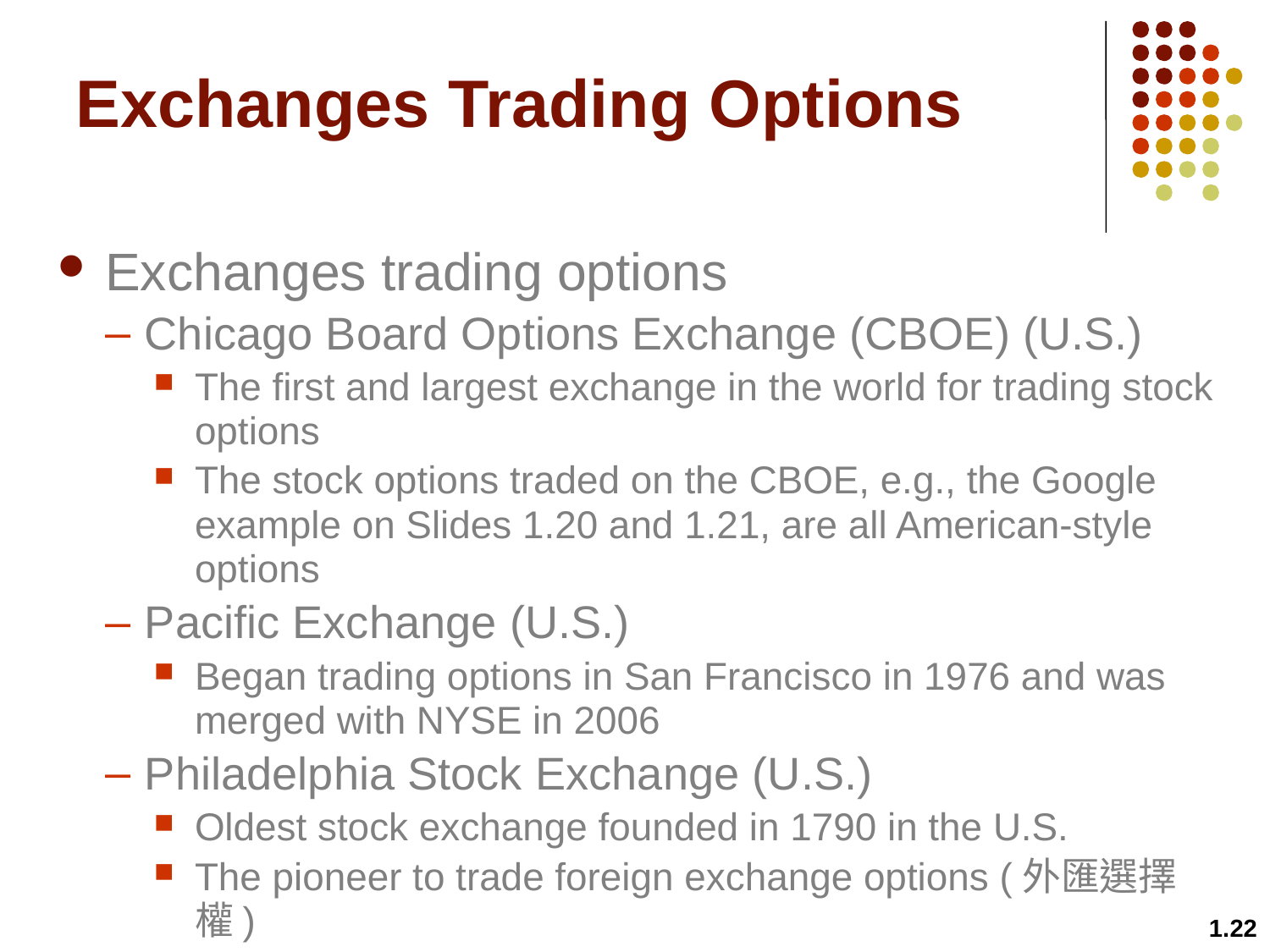

# Exchanges Trading Options
Exchanges trading options
Chicago Board Options Exchange (CBOE) (U.S.)
The first and largest exchange in the world for trading stock options
The stock options traded on the CBOE, e.g., the Google example on Slides 1.20 and 1.21, are all American-style options
Pacific Exchange (U.S.)
Began trading options in San Francisco in 1976 and was merged with NYSE in 2006
Philadelphia Stock Exchange (U.S.)
Oldest stock exchange founded in 1790 in the U.S.
The pioneer to trade foreign exchange options (外匯選擇權)
Merged with NASDAQ in 2007

1.22